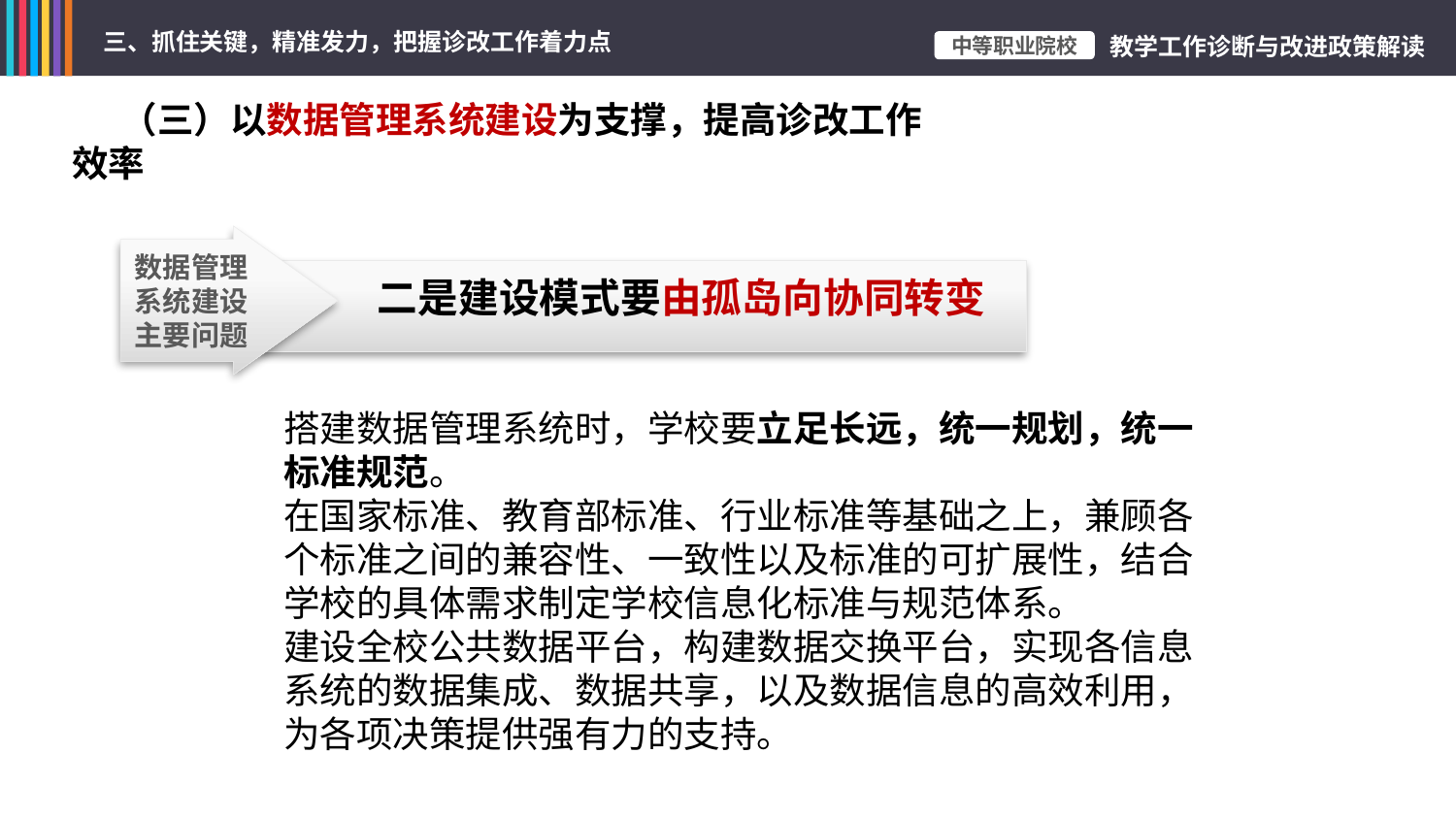

（三）以数据管理系统建设为支撑，提高诊改工作效率
数据管理
系统建设
主要问题

二是建设模式要由孤岛向协同转变
搭建数据管理系统时，学校要立足长远，统一规划，统一标准规范。
在国家标准、教育部标准、行业标准等基础之上，兼顾各个标准之间的兼容性、一致性以及标准的可扩展性，结合学校的具体需求制定学校信息化标准与规范体系。
建设全校公共数据平台，构建数据交换平台，实现各信息系统的数据集成、数据共享，以及数据信息的高效利用，为各项决策提供强有力的支持。